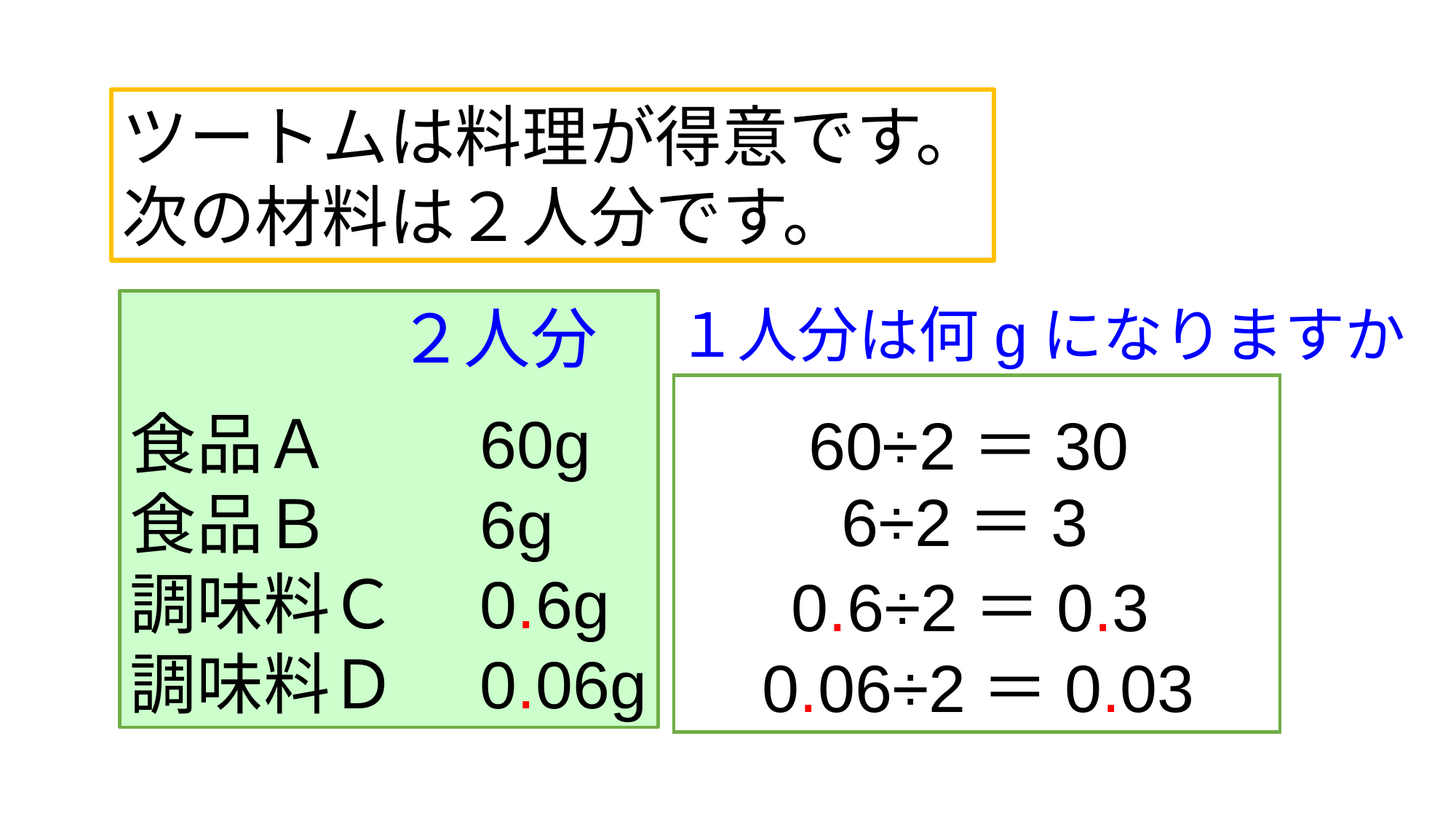

ツートムは料理が得意です。
次の材料は２人分です。
　　　　２人分

食品Ａ　　60g
食品Ｂ　　6g
調味料Ｃ　0.6g
調味料Ｄ　0.06g
１人分は何gになりますか

   60÷2＝30
     6÷2＝3
  0.6÷2＝0.3
0.06÷2＝0.03